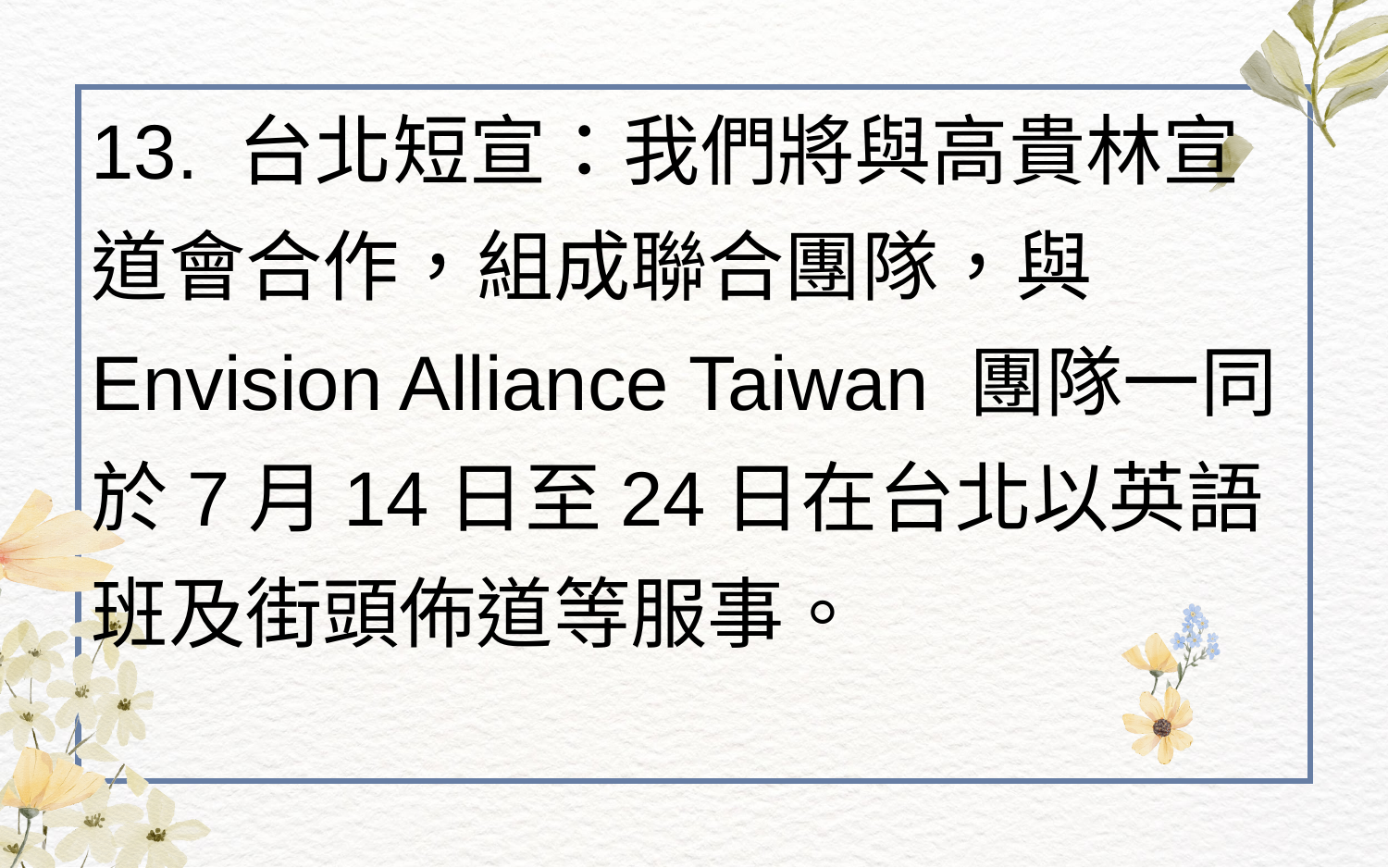

13. 台北短宣：我們將與高貴林宣道會合作，組成聯合團隊，與 Envision Alliance Taiwan 團隊一同於7月14日至24日在台北以英語班及街頭佈道等服事。